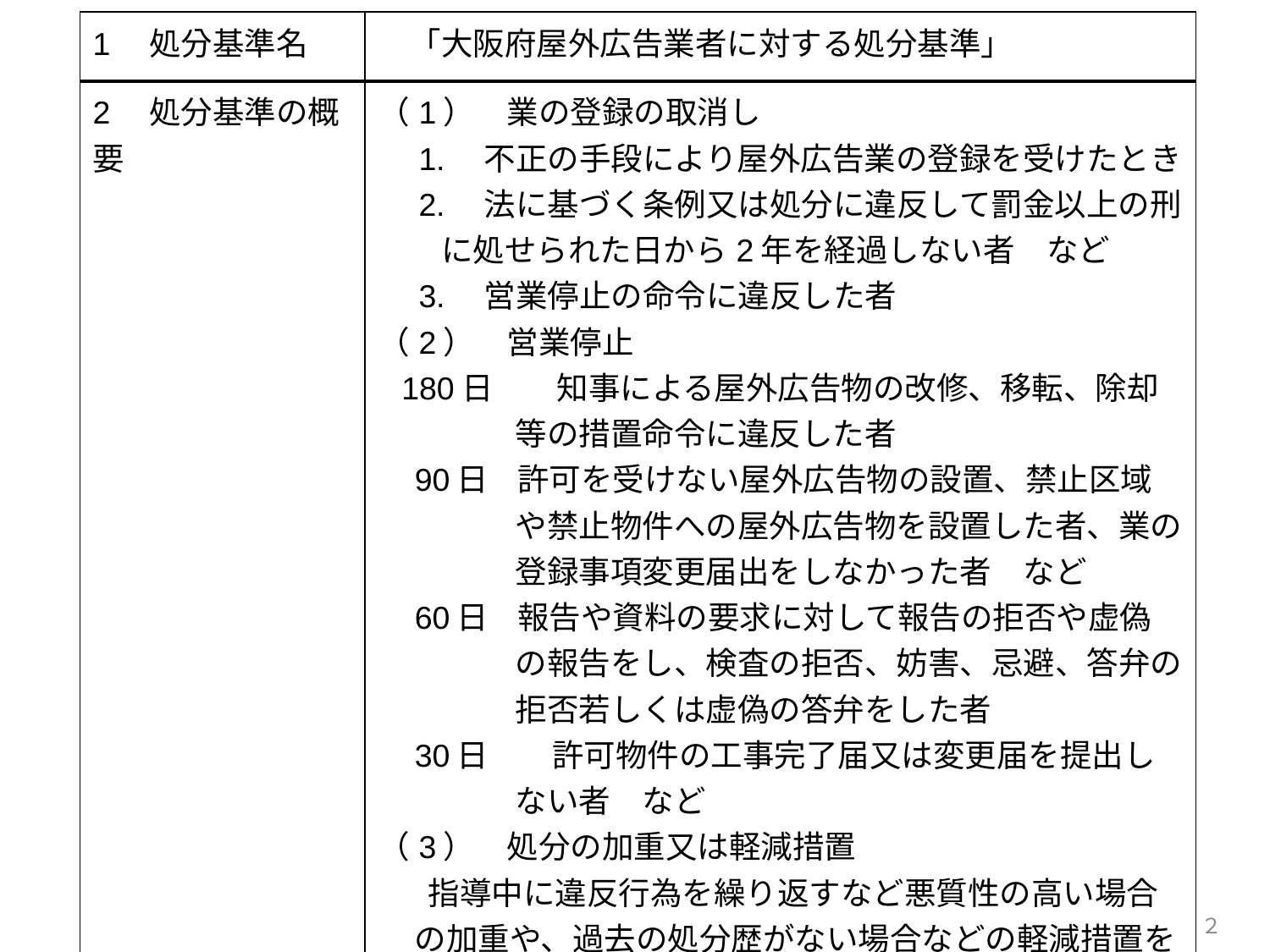

| 1　処分基準名 | 「大阪府屋外広告業者に対する処分基準」 |
| --- | --- |
| 2　処分基準の概要 | （1）　業の登録の取消し 　1.　不正の手段により屋外広告業の登録を受けたとき 　2.　法に基づく条例又は処分に違反して罰金以上の刑に処せられた日から2年を経過しない者　など 　3.　営業停止の命令に違反した者 （2）　営業停止 180日　　知事による屋外広告物の改修、移転、除却等の措置命令に違反した者 90日 許可を受けない屋外広告物の設置、禁止区域や禁止物件への屋外広告物を設置した者、業の登録事項変更届出をしなかった者　など 60日 報告や資料の要求に対して報告の拒否や虚偽の報告をし、検査の拒否、妨害、忌避、答弁の拒否若しくは虚偽の答弁をした者 30日　　許可物件の工事完了届又は変更届を提出しない者　など （3）　処分の加重又は軽減措置 指導中に違反行為を繰り返すなど悪質性の高い場合の加重や、過去の処分歴がない場合などの軽減措置を設定。 （4）　適用期日 　　　平成31年4月1日 |
２